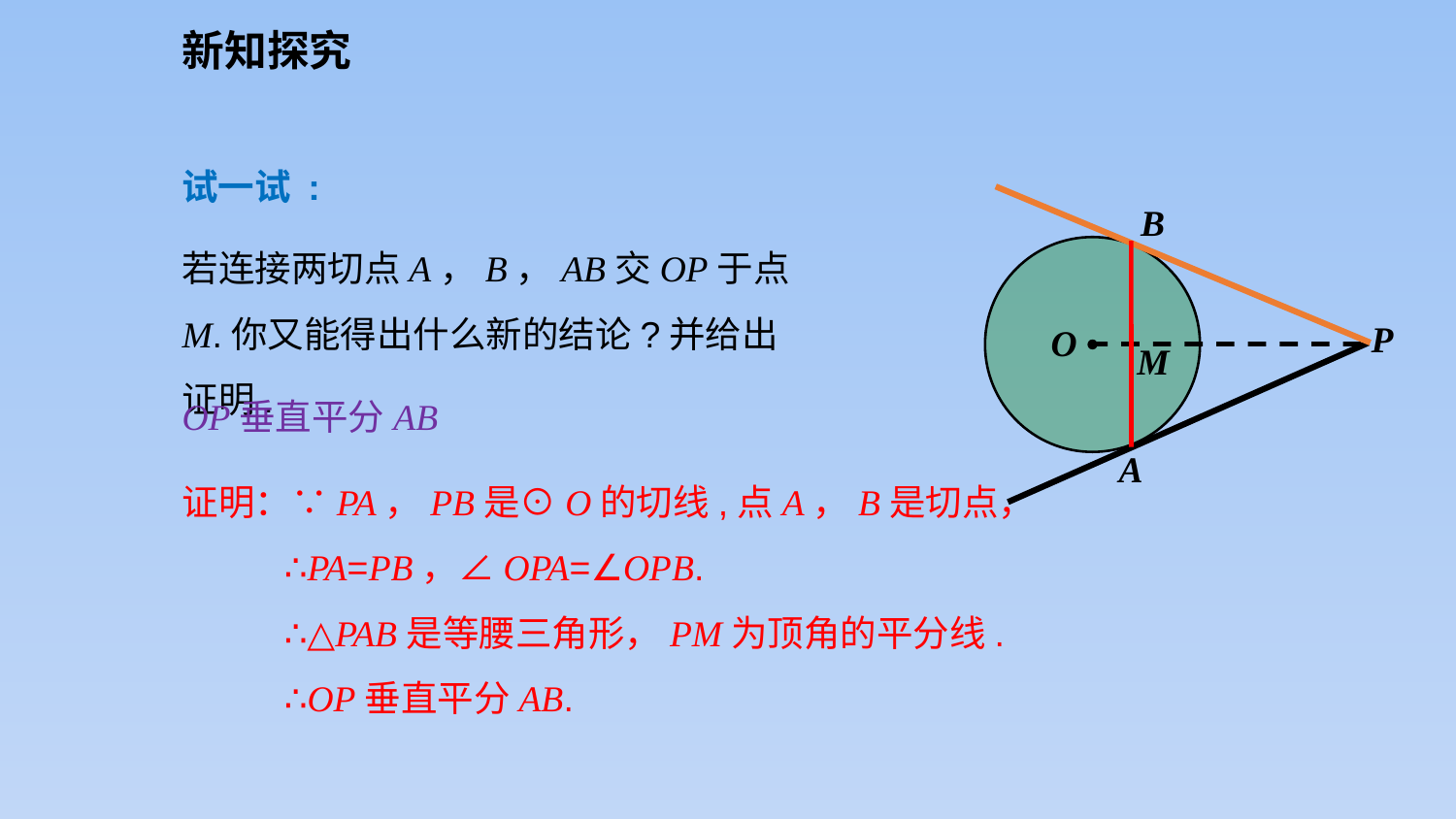

新知探究
试一试 :

B
若连接两切点A，B，AB交OP于点M.你又能得出什么新的结论?并给出证明.

M
P
O

OP垂直平分AB
A
证明：∵PA，PB是⊙O的切线,点A，B是切点，
          ∴PA=PB，∠OPA=∠OPB.
          ∴△PAB是等腰三角形，PM为顶角的平分线.
          ∴OP垂直平分AB.